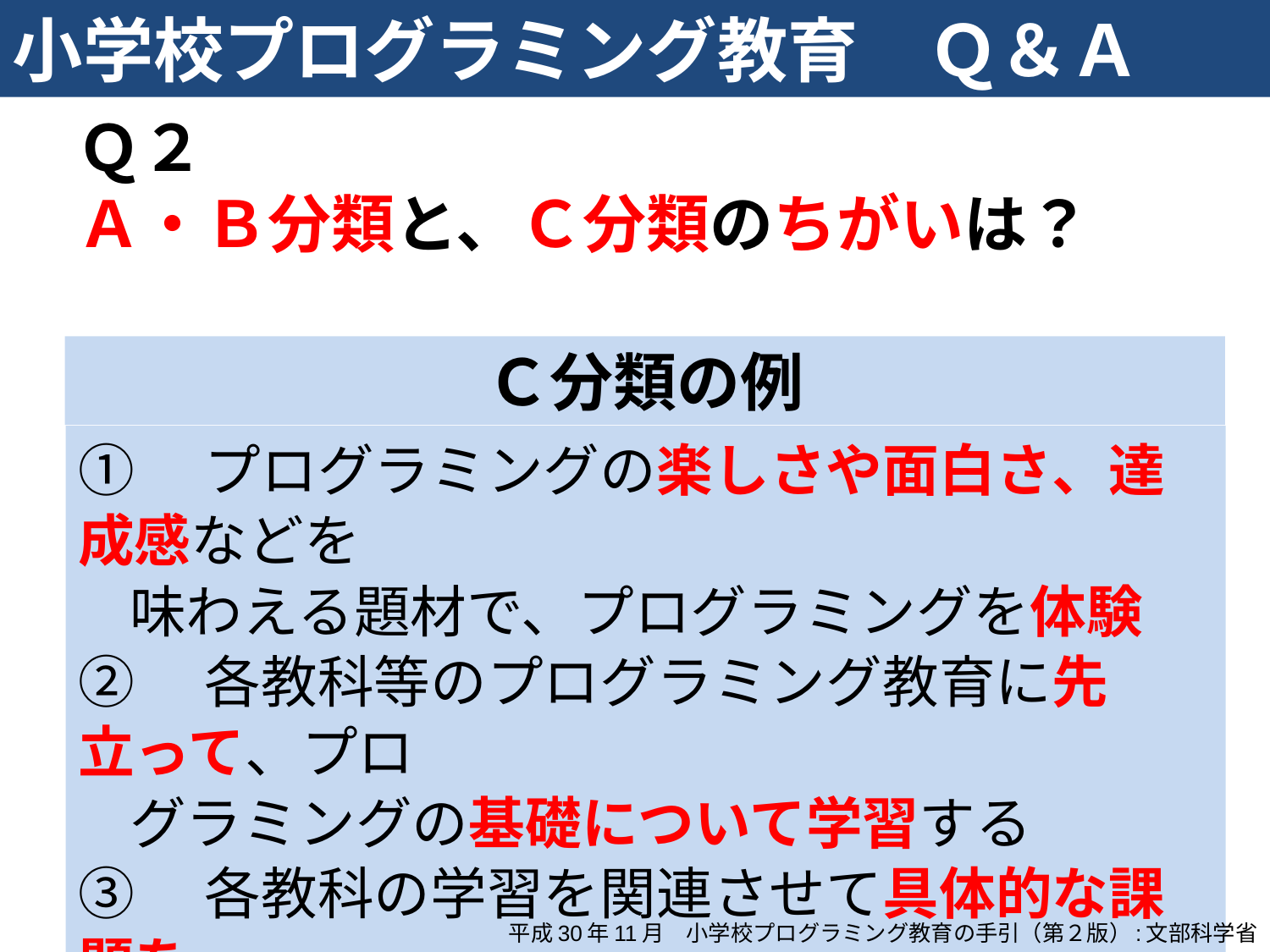

小学校プログラミング教育　Ｑ＆Ａ
Ｑ２
Ａ・Ｂ分類と、Ｃ分類のちがいは？
Ｃ分類の例
①　プログラミングの楽しさや面白さ、達成感などを
   味わえる題材で、プログラミングを体験
②　各教科等のプログラミング教育に先立って、プロ
   グラミングの基礎について学習する
③　各教科の学習を関連させて具体的な課題を
   設定する
平成30年11月　小学校プログラミング教育の手引（第２版）:文部科学省